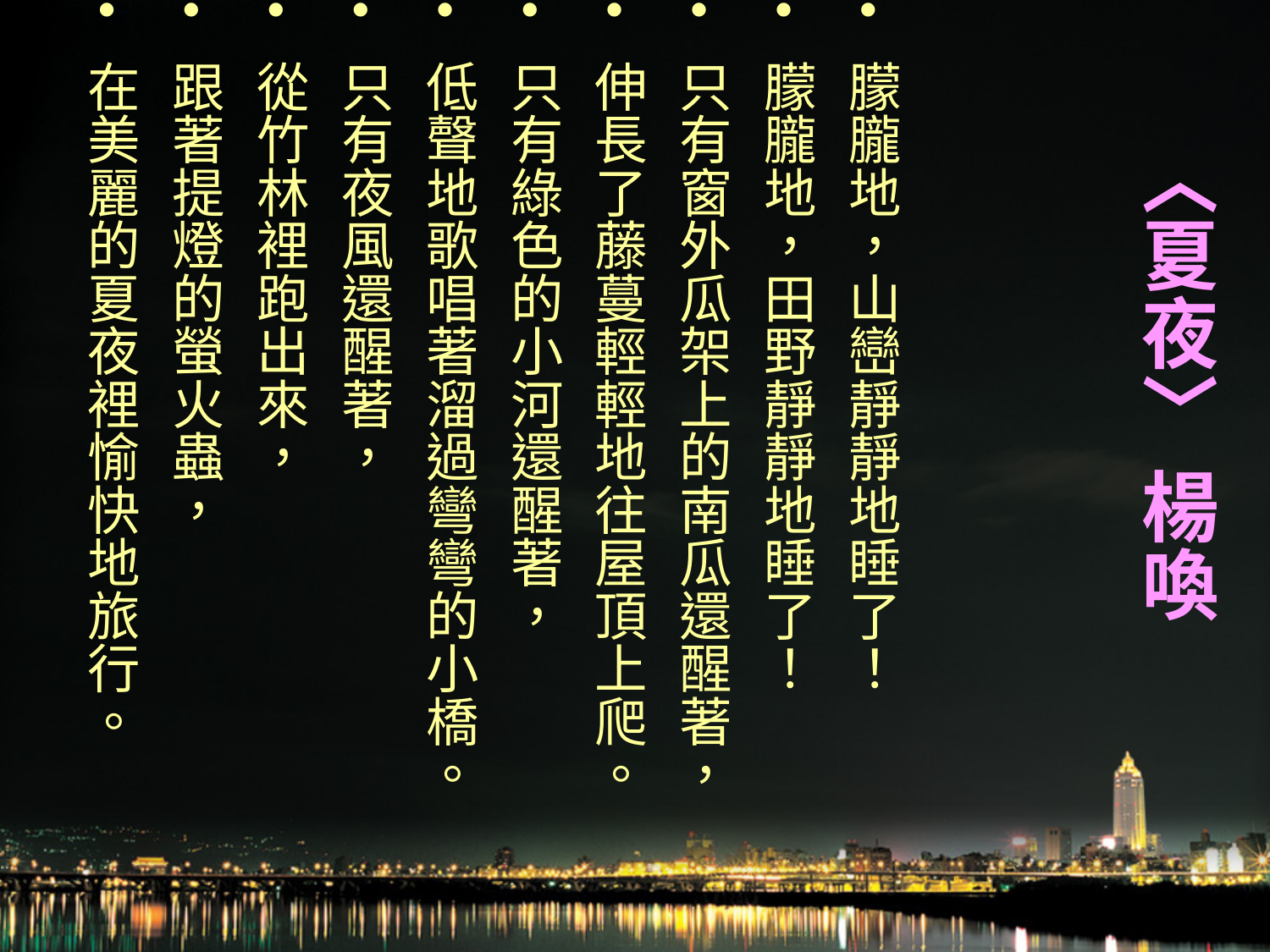

朦朧地，山巒靜靜地睡了！
朦朧地，田野靜靜地睡了！
只有窗外瓜架上的南瓜還醒著，
伸長了藤蔓輕輕地往屋頂上爬。
只有綠色的小河還醒著，
低聲地歌唱著溜過彎彎的小橋。
只有夜風還醒著，
從竹林裡跑出來，
跟著提燈的螢火蟲，
在美麗的夏夜裡愉快地旅行。

# 〈夏夜〉 楊喚